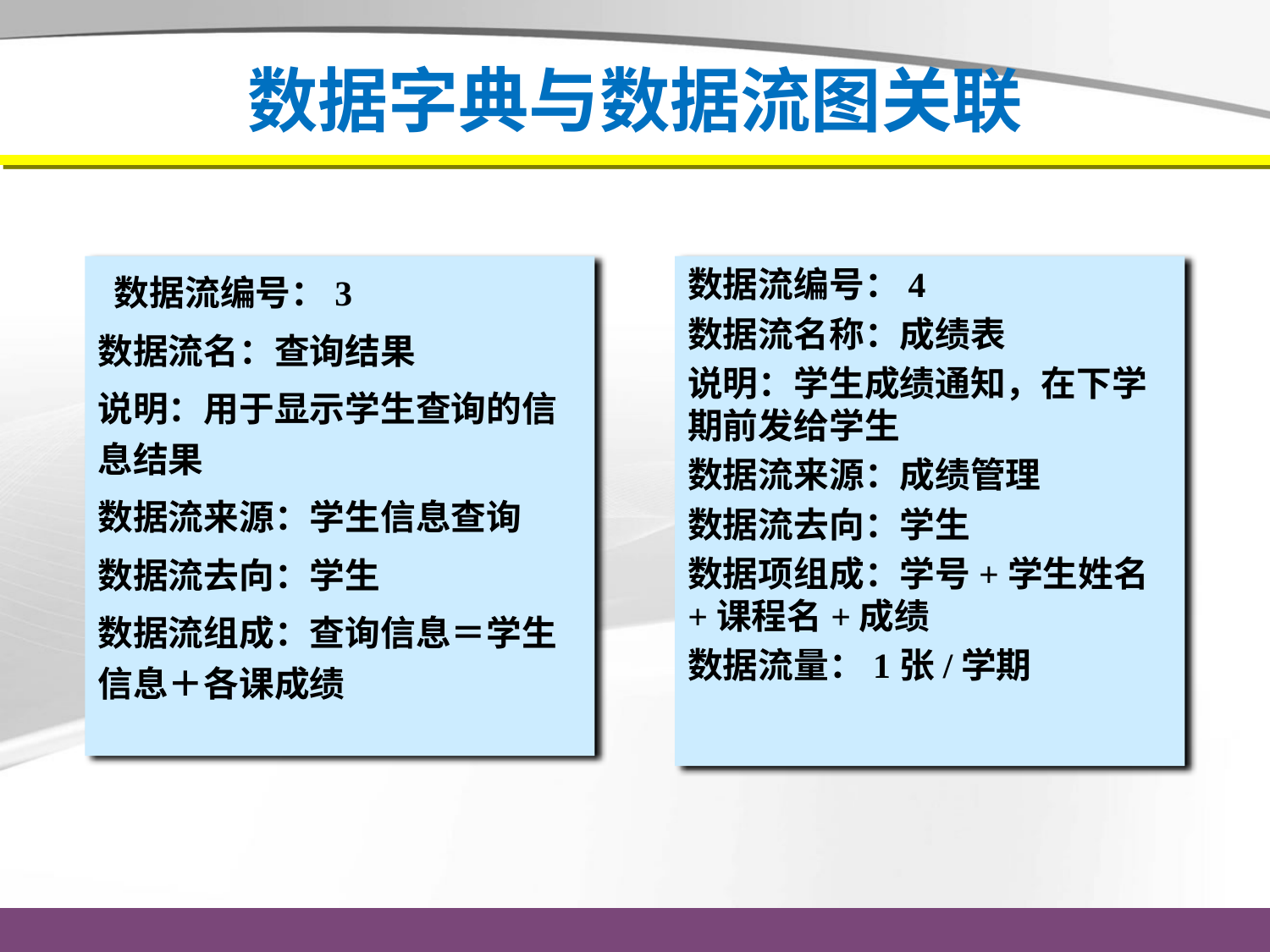

# 数据字典与数据流图关联
 数据流编号：3
数据流名：查询结果
说明：用于显示学生查询的信息结果
数据流来源：学生信息查询
数据流去向：学生
数据流组成：查询信息＝学生信息＋各课成绩
数据流编号：4
数据流名称：成绩表
说明：学生成绩通知，在下学期前发给学生
数据流来源：成绩管理
数据流去向：学生
数据项组成：学号+学生姓名+课程名+成绩
数据流量：1张/学期